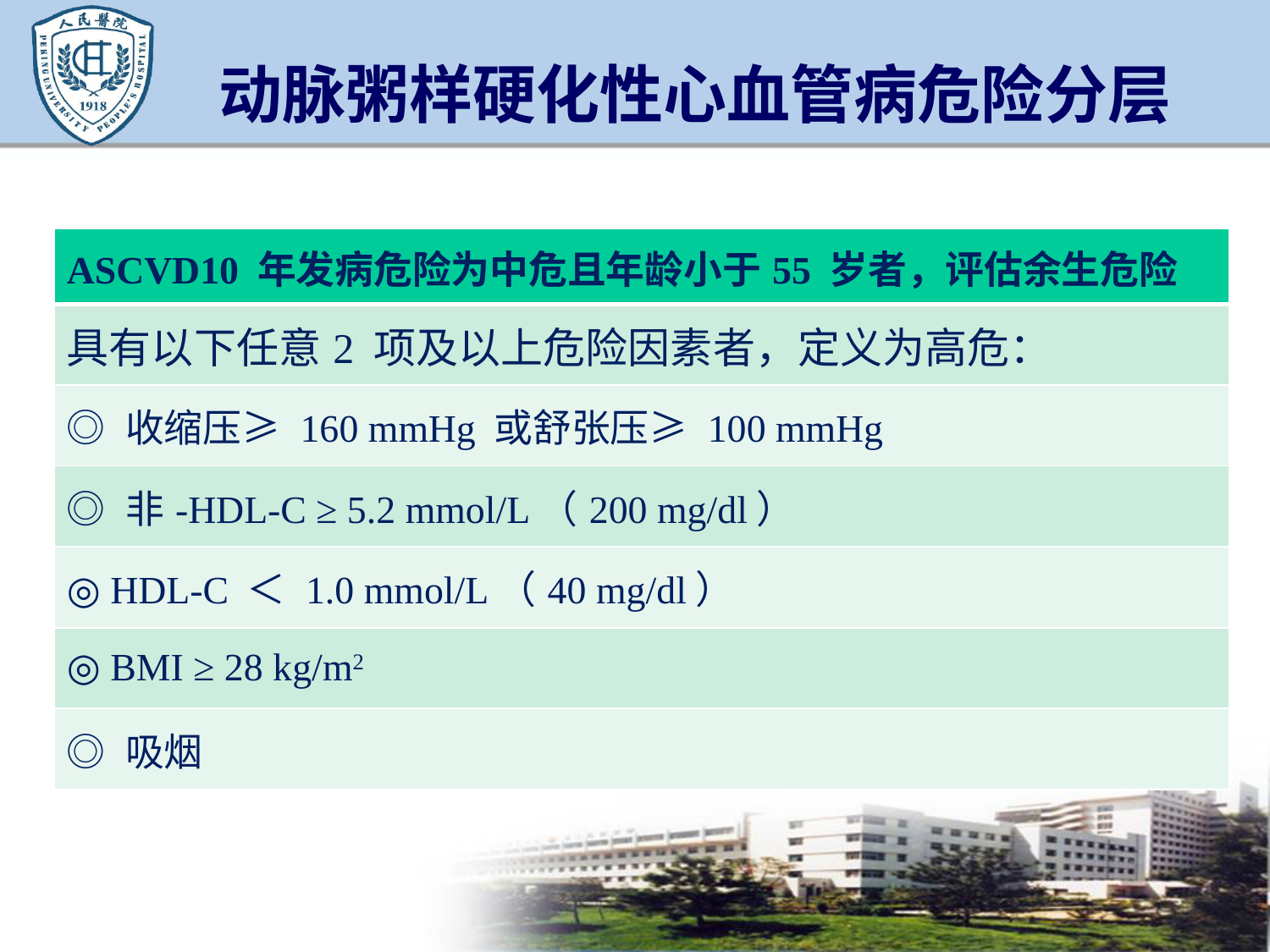

# 动脉粥样硬化性心血管病危险分层
| ASCVD10 年发病危险为中危且年龄小于55 岁者，评估余生危险 |
| --- |
| 具有以下任意2 项及以上危险因素者，定义为高危： |
| ◎ 收缩压≥ 160 mmHg 或舒张压≥ 100 mmHg |
| ◎ 非-HDL-C ≥ 5.2 mmol/L（200 mg/dl） |
| ◎ HDL-C ＜ 1.0 mmol/L（40 mg/dl） |
| ◎ BMI ≥ 28 kg/m2 |
| ◎ 吸烟 |